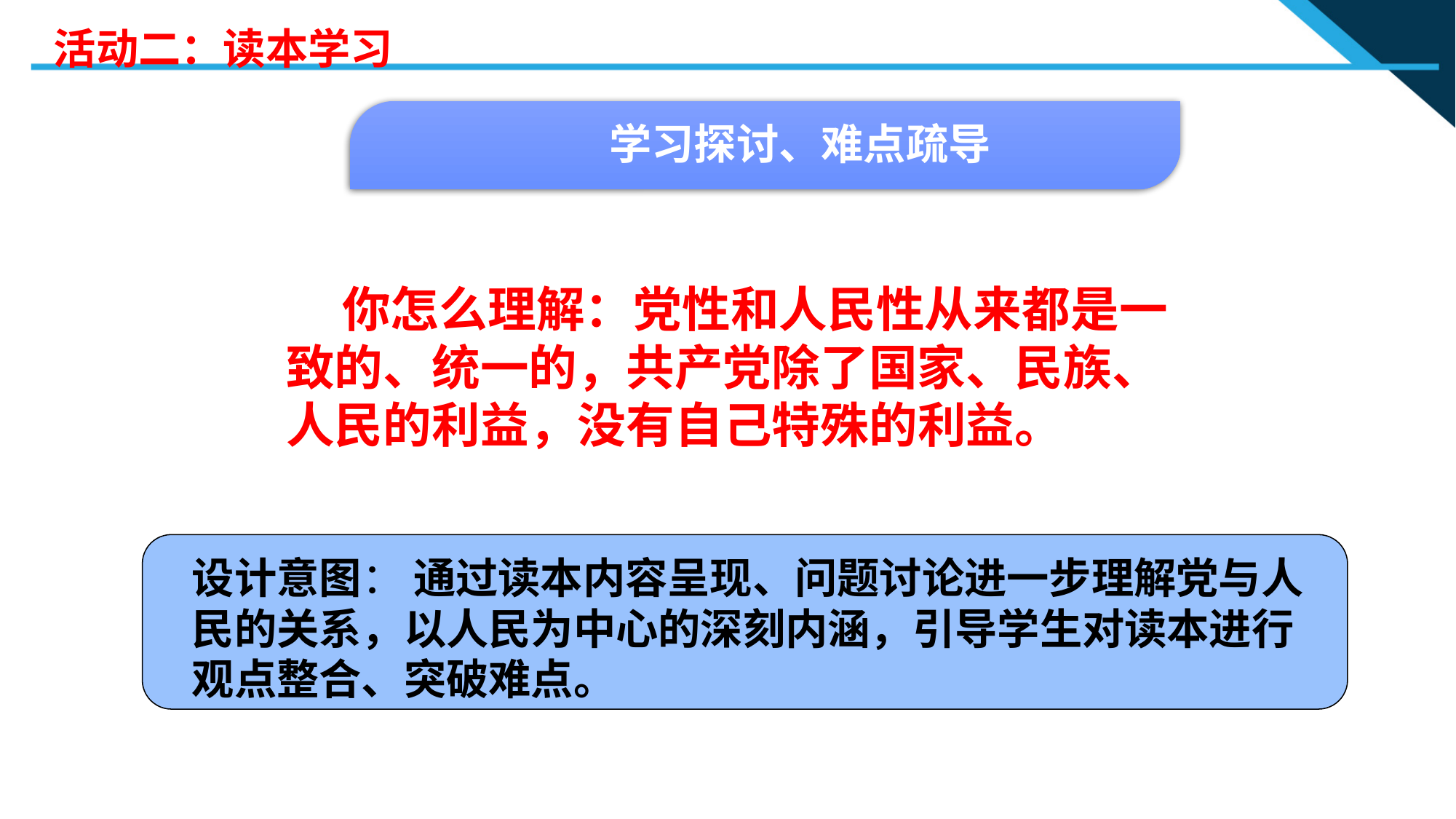

活动二：读本学习
学习探讨、难点疏导

    你怎么理解：党性和人民性从来都是一致的、统一的，共产党除了国家、民族、人民的利益，没有自己特殊的利益。

设计意图： 通过读本内容呈现、问题讨论进一步理解党与人民的关系，以人民为中心的深刻内涵，引导学生对读本进行观点整合、突破难点。